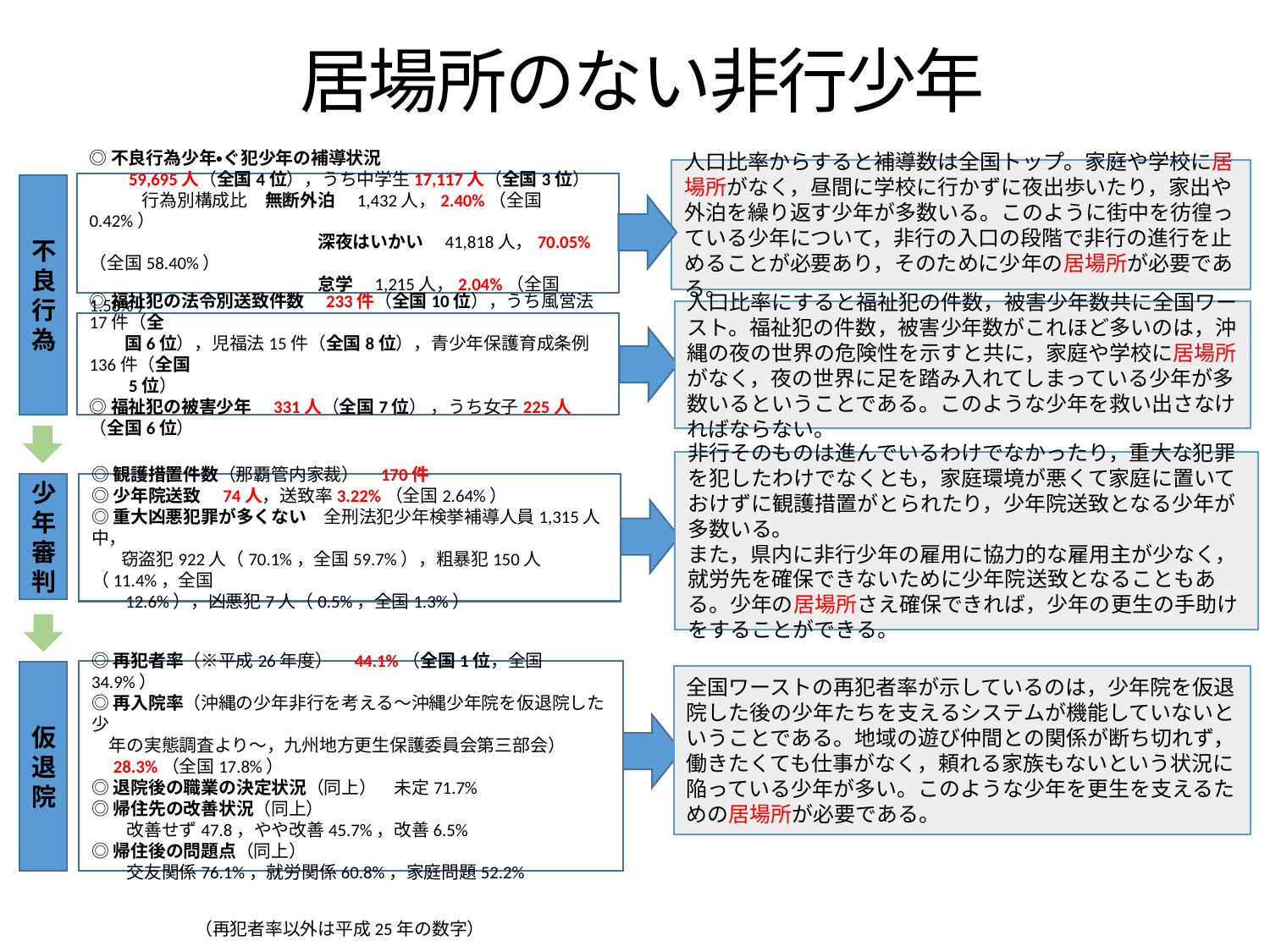

居場所のない非行少年
人口比率からすると補導数は全国トップ。家庭や学校に居場所がなく，昼間に学校に行かずに夜出歩いたり，家出や外泊を繰り返す少年が多数いる。このように街中を彷徨っている少年について，非行の入口の段階で非行の進行を止めることが必要あり，そのために少年の居場所が必要である。

◎不良行為少年・ぐ犯少年の補導状況
　　59,695人（全国4位），うち中学生17,117人（全国3位）
　　　行為別構成比　無断外泊　1,432人，2.40%（全国0.42%）
　　　　　　　　　　　　　深夜はいかい　41,818人，70.05%（全国58.40%）
　　　　　　　　　　　　　怠学　1,215人，2.04%（全国1.58%）

不良行為

人口比率にすると福祉犯の件数，被害少年数共に全国ワースト。福祉犯の件数，被害少年数がこれほど多いのは，沖縄の夜の世界の危険性を示すと共に，家庭や学校に居場所がなく，夜の世界に足を踏み入れてしまっている少年が多数いるということである。このような少年を救い出さなければならない。
◎福祉犯の法令別送致件数　233件（全国10位），うち風営法17件（全
　　国6位），児福法15件（全国8位），青少年保護育成条例136件（全国
　　5位）
◎福祉犯の被害少年　331人（全国7位） ，うち女子225人（全国6位）

非行そのものは進んでいるわけでなかったり，重大な犯罪を犯したわけでなくとも，家庭環境が悪くて家庭に置いておけずに観護措置がとられたり，少年院送致となる少年が多数いる。
また，県内に非行少年の雇用に協力的な雇用主が少なく，就労先を確保できないために少年院送致となることもある。少年の居場所さえ確保できれば，少年の更生の手助けをすることができる。
少年審判
◎観護措置件数（那覇管内家裁）　170件
◎少年院送致　74人，送致率3.22%（全国2.64%）
◎重大凶悪犯罪が多くない　全刑法犯少年検挙補導人員1,315人中，
  　窃盗犯922人（70.1%，全国59.7%），粗暴犯150人（11.4%，全国
  　12.6%），凶悪犯7人（0.5%，全国1.3%）

◎再犯者率（※平成26年度）　44.1%（全国1位，全国34.9%）
◎再入院率（沖縄の少年非行を考える～沖縄少年院を仮退院した少
　年の実態調査より～，九州地方更生保護委員会第三部会）
　28.3%（全国17.8%）
◎退院後の職業の決定状況（同上）　未定71.7%
◎帰住先の改善状況（同上）
　　改善せず47.8，やや改善45.7%，改善6.5%
◎帰住後の問題点（同上）
　　交友関係76.1%，就労関係60.8%，家庭問題52.2%
仮退院
全国ワーストの再犯者率が示しているのは，少年院を仮退院した後の少年たちを支えるシステムが機能していないということである。地域の遊び仲間との関係が断ち切れず，働きたくても仕事がなく，頼れる家族もないという状況に陥っている少年が多い。このような少年を更生を支えるための居場所が必要である。

　（再犯者率以外は平成25年の数字）